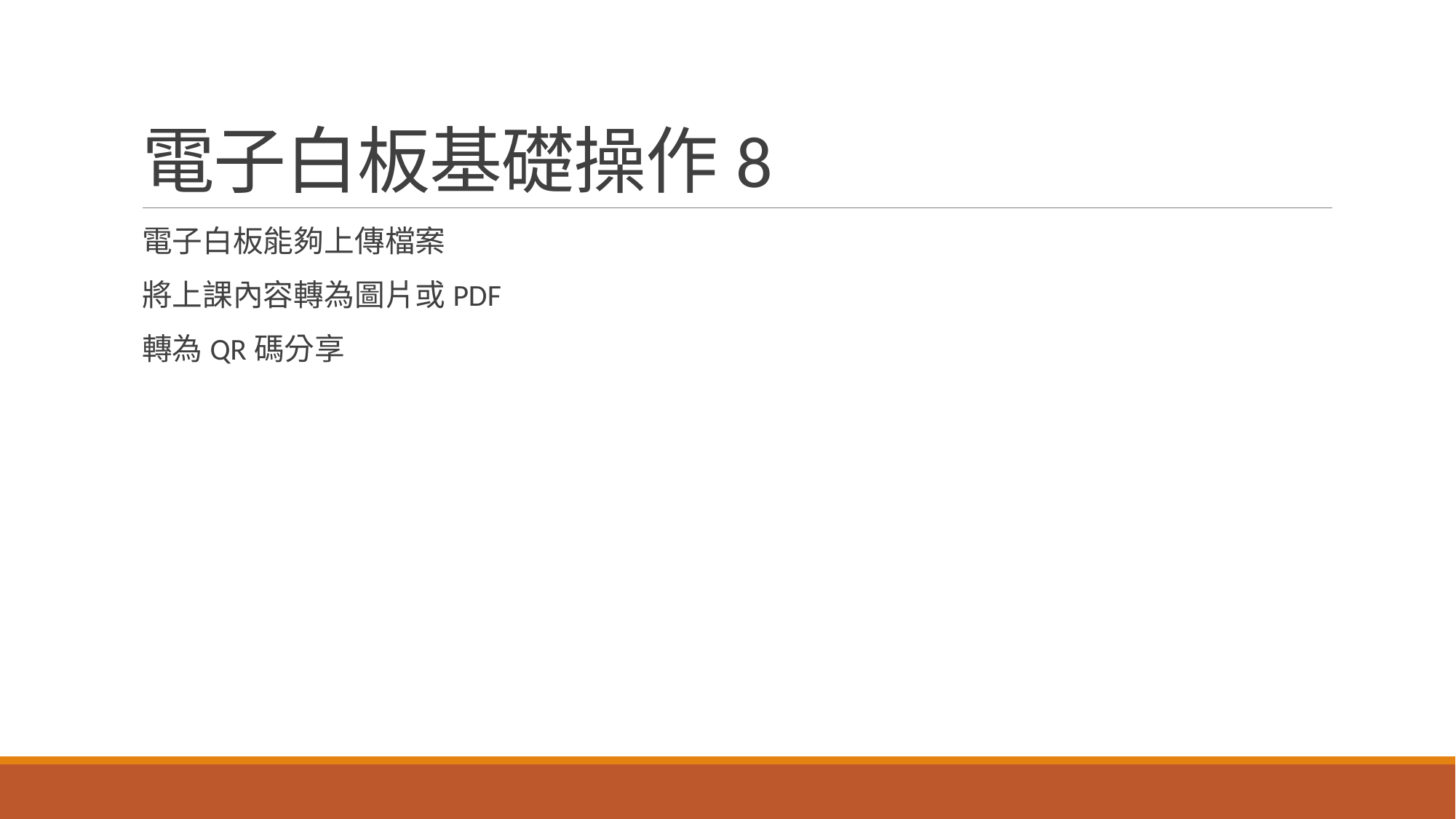

# 電子白板基礎操作8
電子白板能夠上傳檔案
將上課內容轉為圖片或PDF
轉為QR碼分享